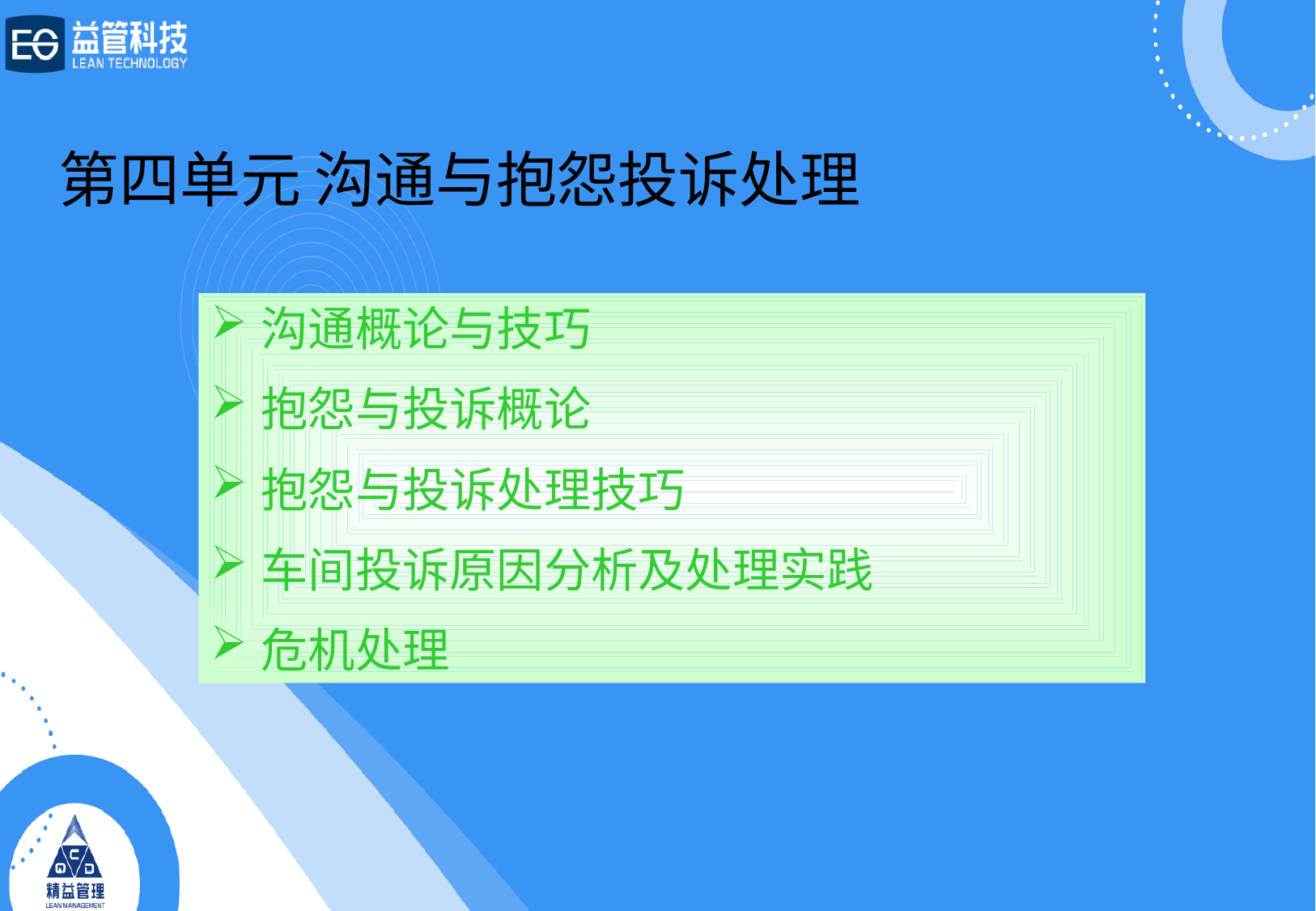

第四单元 沟通与抱怨投诉处理
沟通概论与技巧
抱怨与投诉概论
抱怨与投诉处理技巧
车间投诉原因分析及处理实践
危机处理